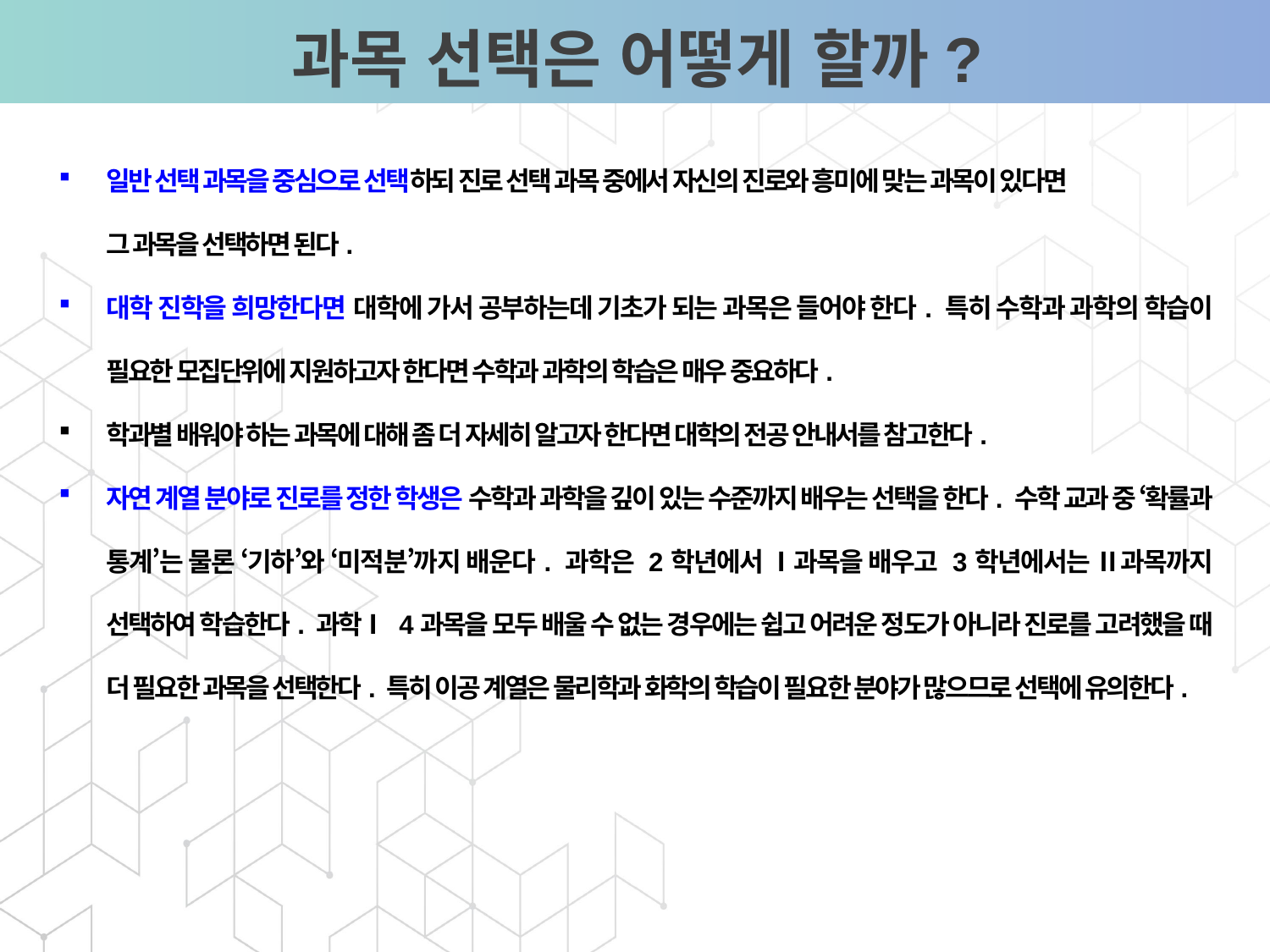

과목 선택은 어떻게 할까?
일반 선택 과목을 중심으로 선택하되 진로 선택 과목 중에서 자신의 진로와 흥미에 맞는 과목이 있다면
        그 과목을 선택하면 된다.
대학 진학을 희망한다면 대학에 가서 공부하는데 기초가 되는 과목은 들어야 한다. 특히 수학과 과학의 학습이 필요한 모집단위에 지원하고자 한다면 수학과 과학의 학습은 매우 중요하다.
학과별 배워야 하는 과목에 대해 좀 더 자세히 알고자 한다면 대학의 전공 안내서를 참고한다.
자연 계열 분야로 진로를 정한 학생은 수학과 과학을 깊이 있는 수준까지 배우는 선택을 한다. 수학 교과 중 ‘확률과 통계’는 물론 ‘기하’와 ‘미적분’까지 배운다. 과학은 2학년에서 Ⅰ과목을 배우고 3학년에서는 Ⅱ과목까지 선택하여 학습한다. 과학Ⅰ 4과목을 모두 배울 수 없는 경우에는 쉽고 어려운 정도가 아니라 진로를 고려했을 때 더 필요한 과목을 선택한다. 특히 이공 계열은 물리학과 화학의 학습이 필요한 분야가 많으므로 선택에 유의한다.
영업활동의 부재